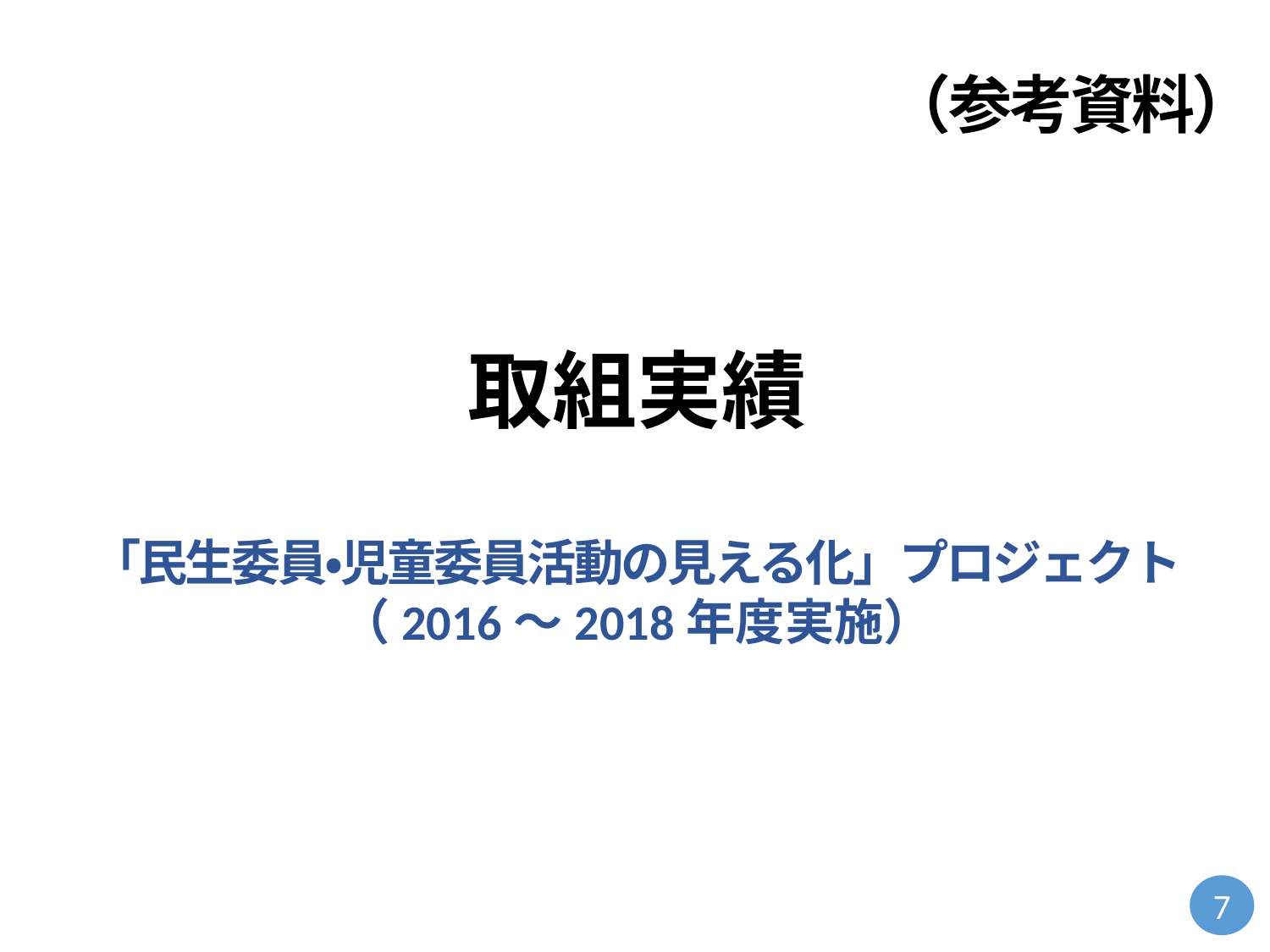

（参考資料）
取組実績

「民生委員・児童委員活動の見える化」プロジェクト
（2016～2018年度実施）
7